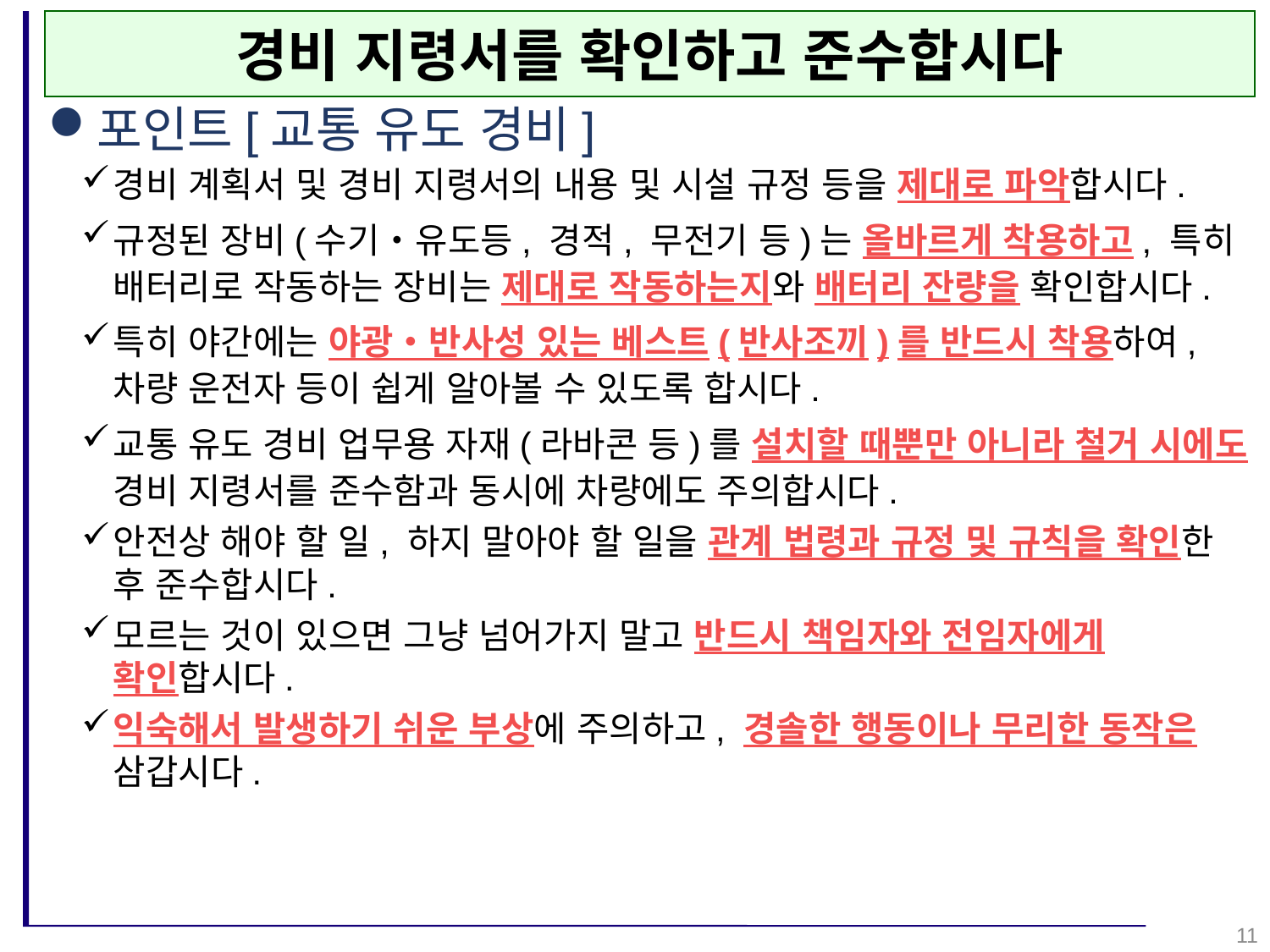

경비 지령서를 확인하고 준수합시다
포인트[교통 유도 경비]
경비 계획서 및 경비 지령서의 내용 및 시설 규정 등을 제대로 파악합시다.
규정된 장비(수기・유도등, 경적, 무전기 등)는 올바르게 착용하고, 특히 배터리로 작동하는 장비는 제대로 작동하는지와 배터리 잔량을 확인합시다.
특히 야간에는 야광・반사성 있는 베스트(반사조끼)를 반드시 착용하여, 차량 운전자 등이 쉽게 알아볼 수 있도록 합시다.
교통 유도 경비 업무용 자재(라바콘 등)를 설치할 때뿐만 아니라 철거 시에도 경비 지령서를 준수함과 동시에 차량에도 주의합시다.
안전상 해야 할 일, 하지 말아야 할 일을 관계 법령과 규정 및 규칙을 확인한 후 준수합시다.
모르는 것이 있으면 그냥 넘어가지 말고 반드시 책임자와 전임자에게 확인합시다.
익숙해서 발생하기 쉬운 부상에 주의하고, 경솔한 행동이나 무리한 동작은 삼갑시다.
11